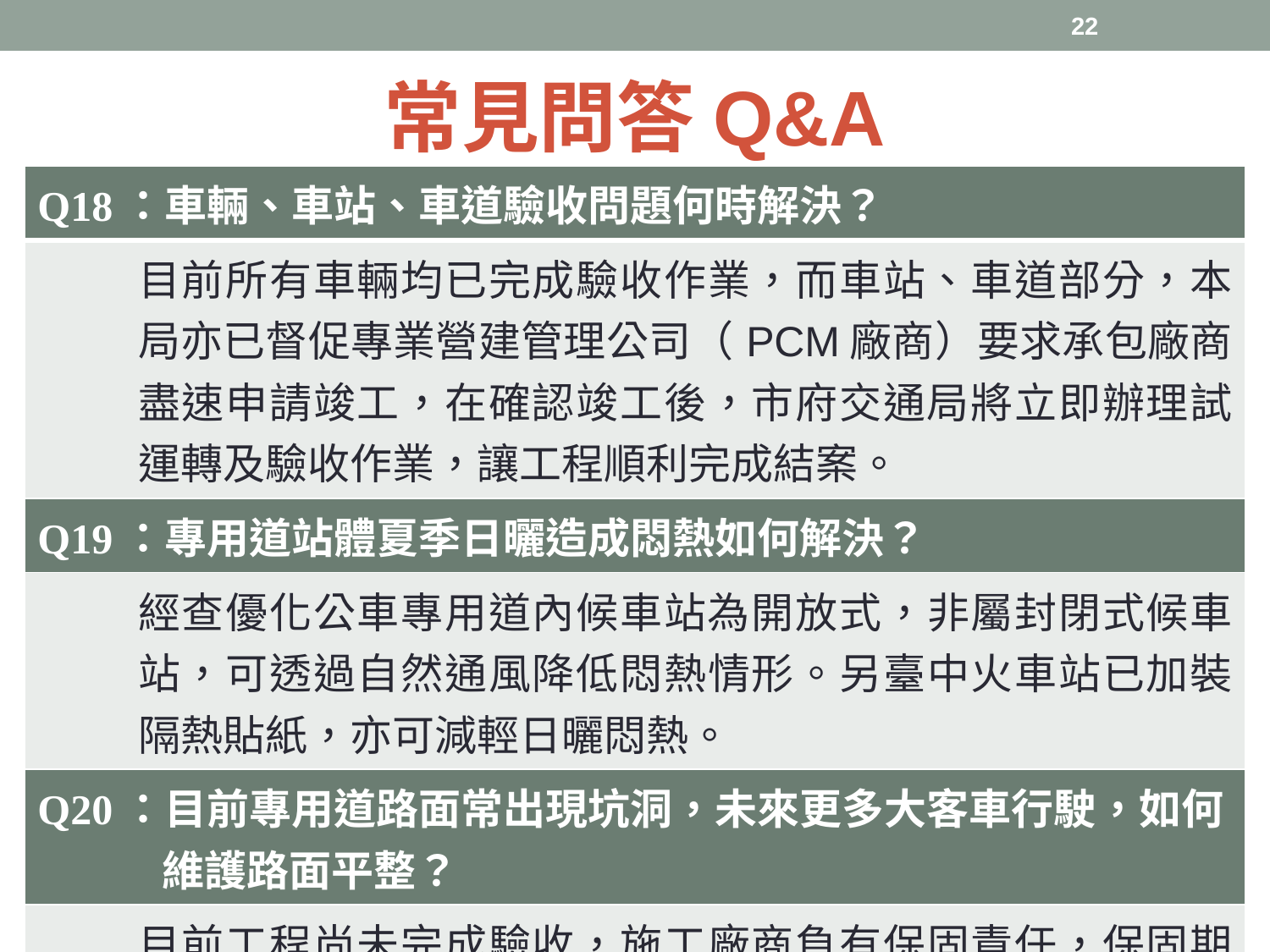

22
# 常見問答Q&A
| Q18：車輛、車站、車道驗收問題何時解決？ |
| --- |
| 目前所有車輛均已完成驗收作業，而車站、車道部分，本局亦已督促專業營建管理公司（PCM廠商）要求承包廠商盡速申請竣工，在確認竣工後，市府交通局將立即辦理試運轉及驗收作業，讓工程順利完成結案。 |
| Q19：專用道站體夏季日曬造成悶熱如何解決？ |
| 經查優化公車專用道內候車站為開放式，非屬封閉式候車站，可透過自然通風降低悶熱情形。另臺中火車站已加裝隔熱貼紙，亦可減輕日曬悶熱。 |
| Q20：目前專用道路面常出現坑洞，未來更多大客車行駛，如何維護路面平整？ |
| 目前工程尚未完成驗收，施工廠商負有保固責任，保固期間仍由廠商做好路面平整工作。 |
答：
答：